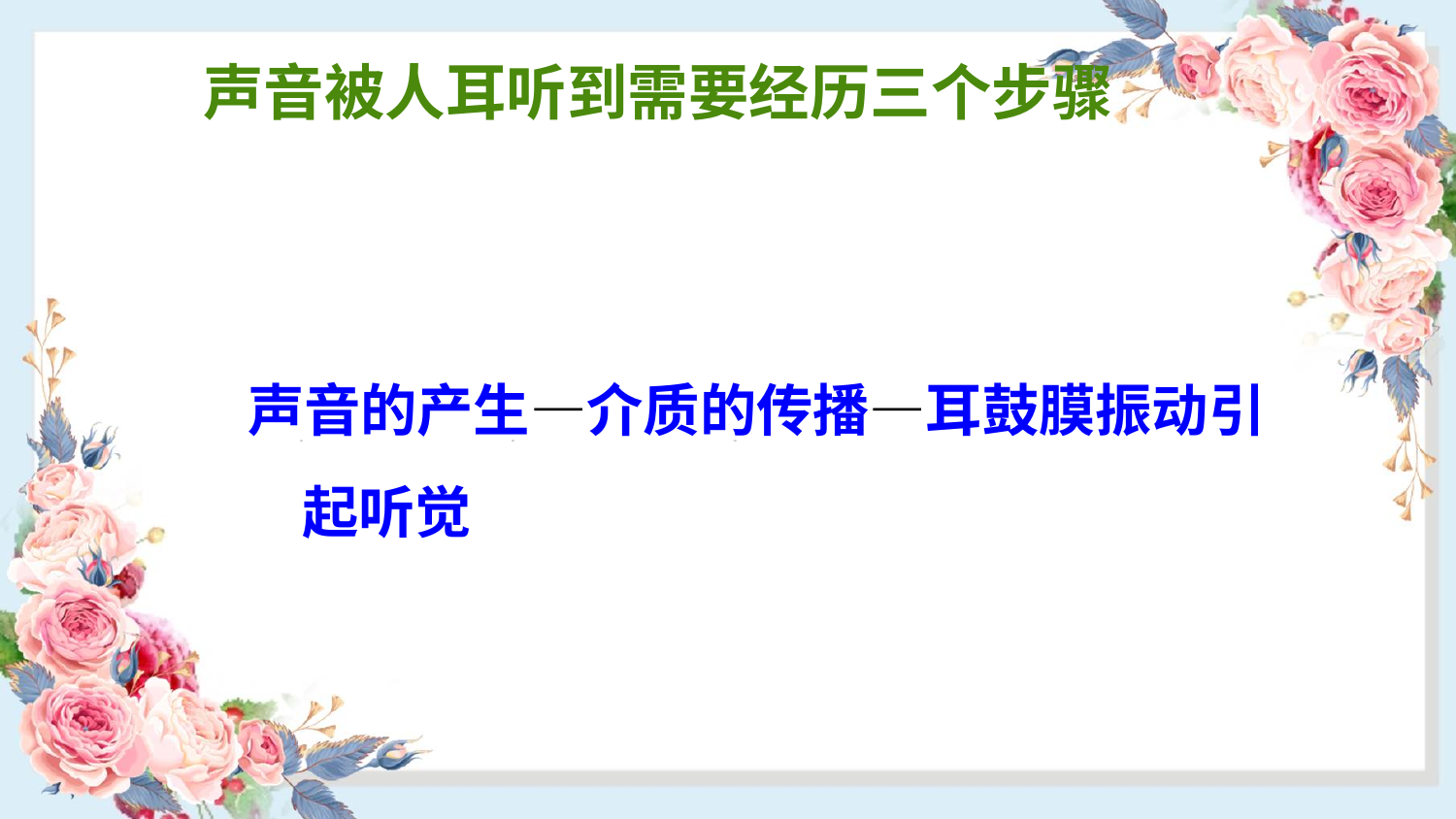

# 声音被人耳听到需要经历三个步骤
声音的产生—介质的传播—耳鼓膜振动引起听觉
（2）
（3）
（1）